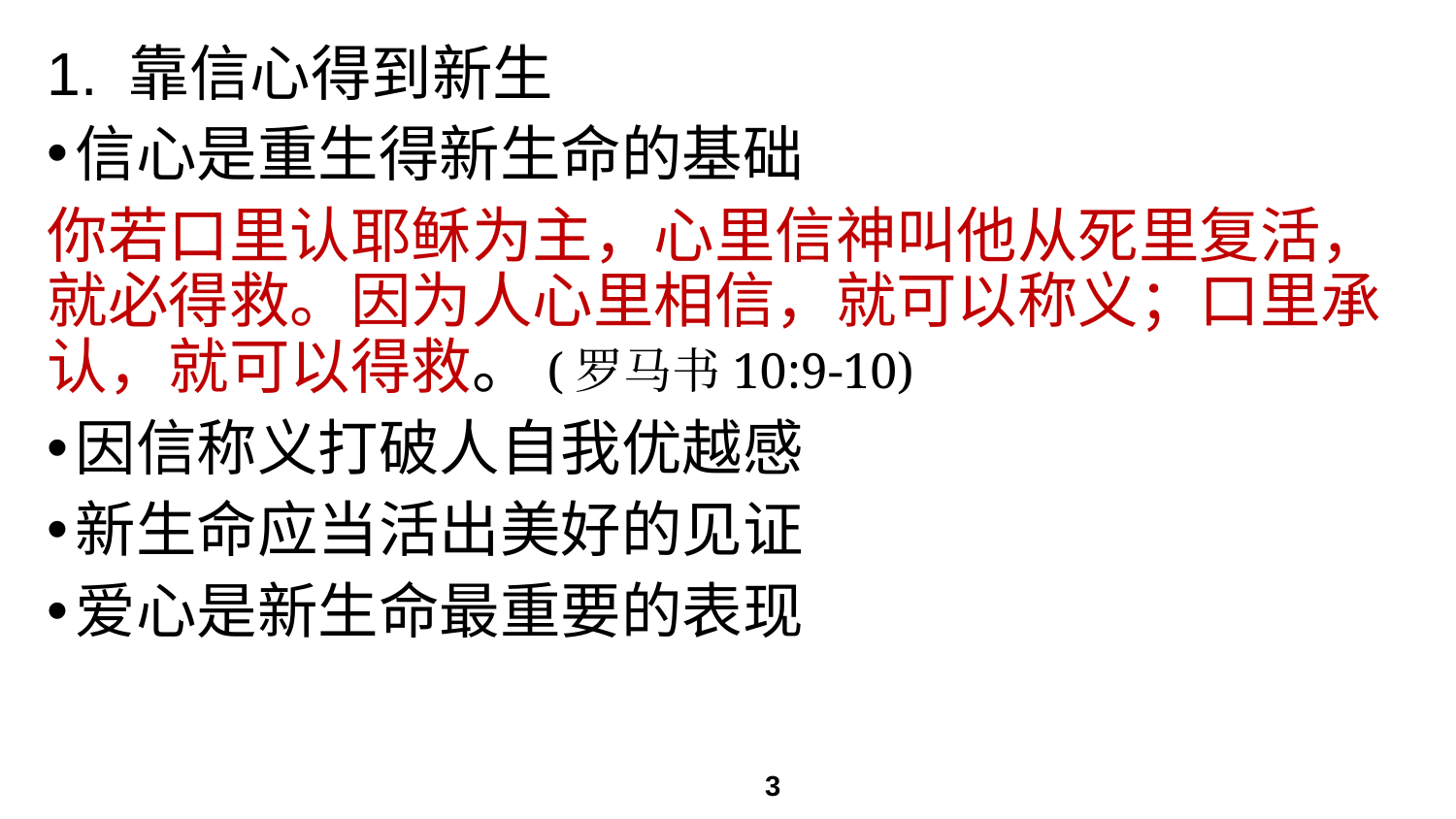

# 1. 靠信心得到新生
信心是重生得新生命的基础
你若口里认耶稣为主，心里信神叫他从死里复活，就必得救。因为人心里相信，就可以称义；口里承认，就可以得救。(罗马书10:9-10)
因信称义打破人自我优越感
新生命应当活出美好的见证
爱心是新生命最重要的表现
3